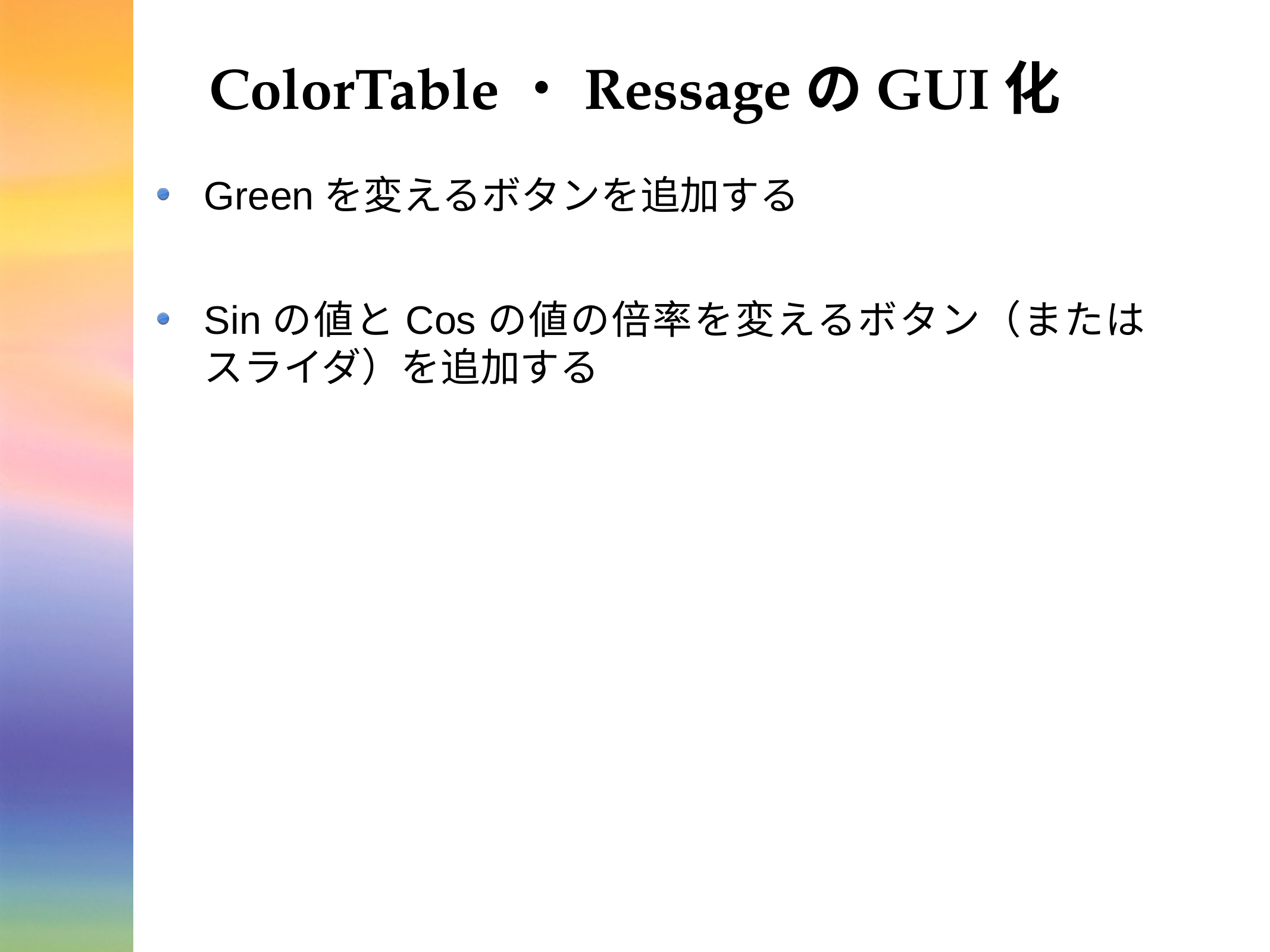

# ColorTable・RessageのGUI化
Greenを変えるボタンを追加する

Sinの値とCosの値の倍率を変えるボタン（またはスライダ）を追加する